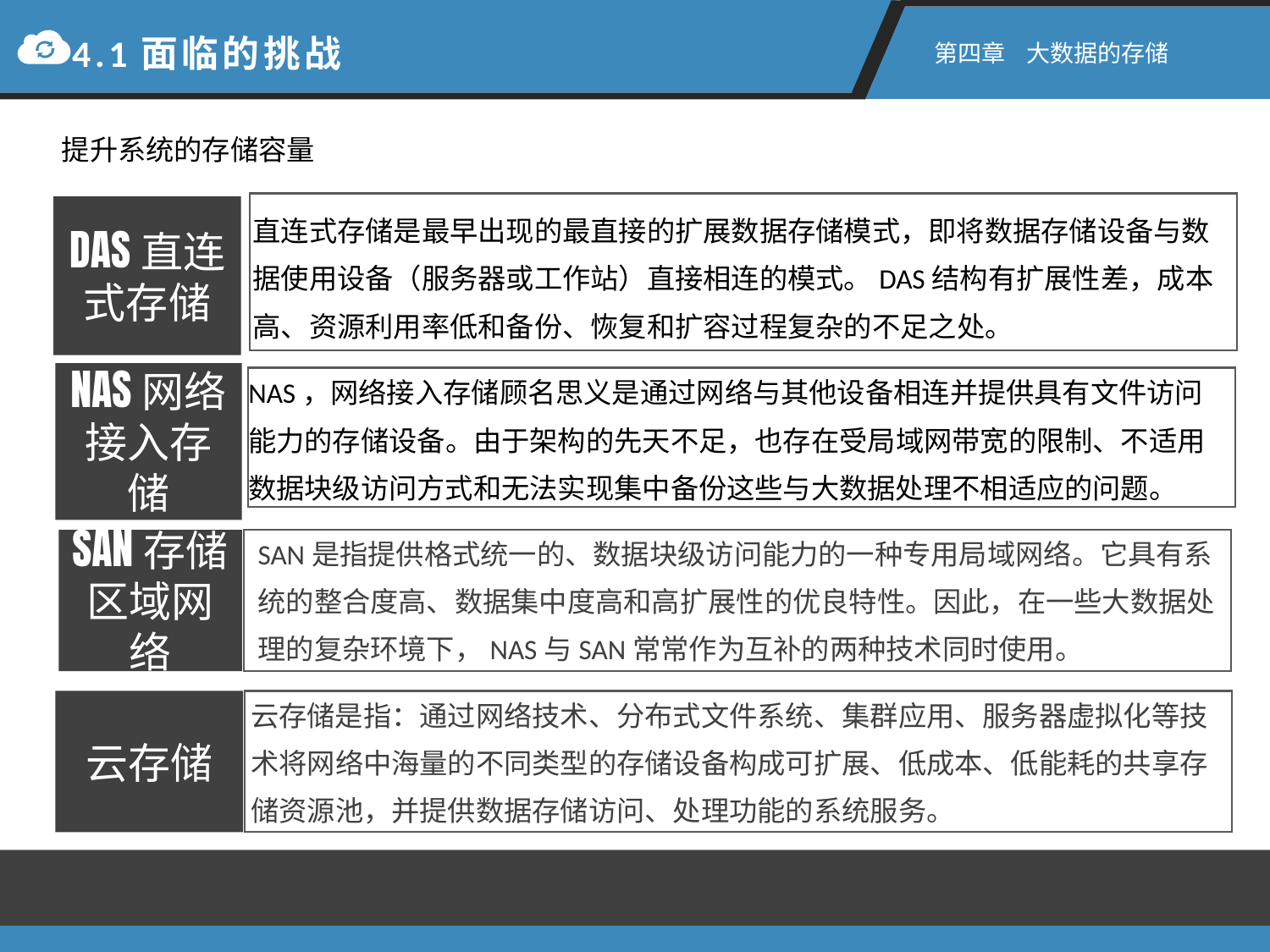

4.1面临的挑战

第四章    大数据的存储
提升系统的存储容量

直连式存储是最早出现的最直接的扩展数据存储模式，即将数据存储设备与数据使用设备（服务器或工作站）直接相连的模式。DAS结构有扩展性差，成本高、资源利用率低和备份、恢复和扩容过程复杂的不足之处。
DAS直连式存储
NAS，网络接入存储顾名思义是通过网络与其他设备相连并提供具有文件访问能力的存储设备。由于架构的先天不足，也存在受局域网带宽的限制、不适用数据块级访问方式和无法实现集中备份这些与大数据处理不相适应的问题。
NAS网络接入存储

SAN是指提供格式统一的、数据块级访问能力的一种专用局域网络。它具有系统的整合度高、数据集中度高和高扩展性的优良特性。因此，在一些大数据处理的复杂环境下，NAS与SAN常常作为互补的两种技术同时使用。
SAN存储区域网络

云存储是指：通过网络技术、分布式文件系统、集群应用、服务器虚拟化等技术将网络中海量的不同类型的存储设备构成可扩展、低成本、低能耗的共享存储资源池，并提供数据存储访问、处理功能的系统服务。
云存储